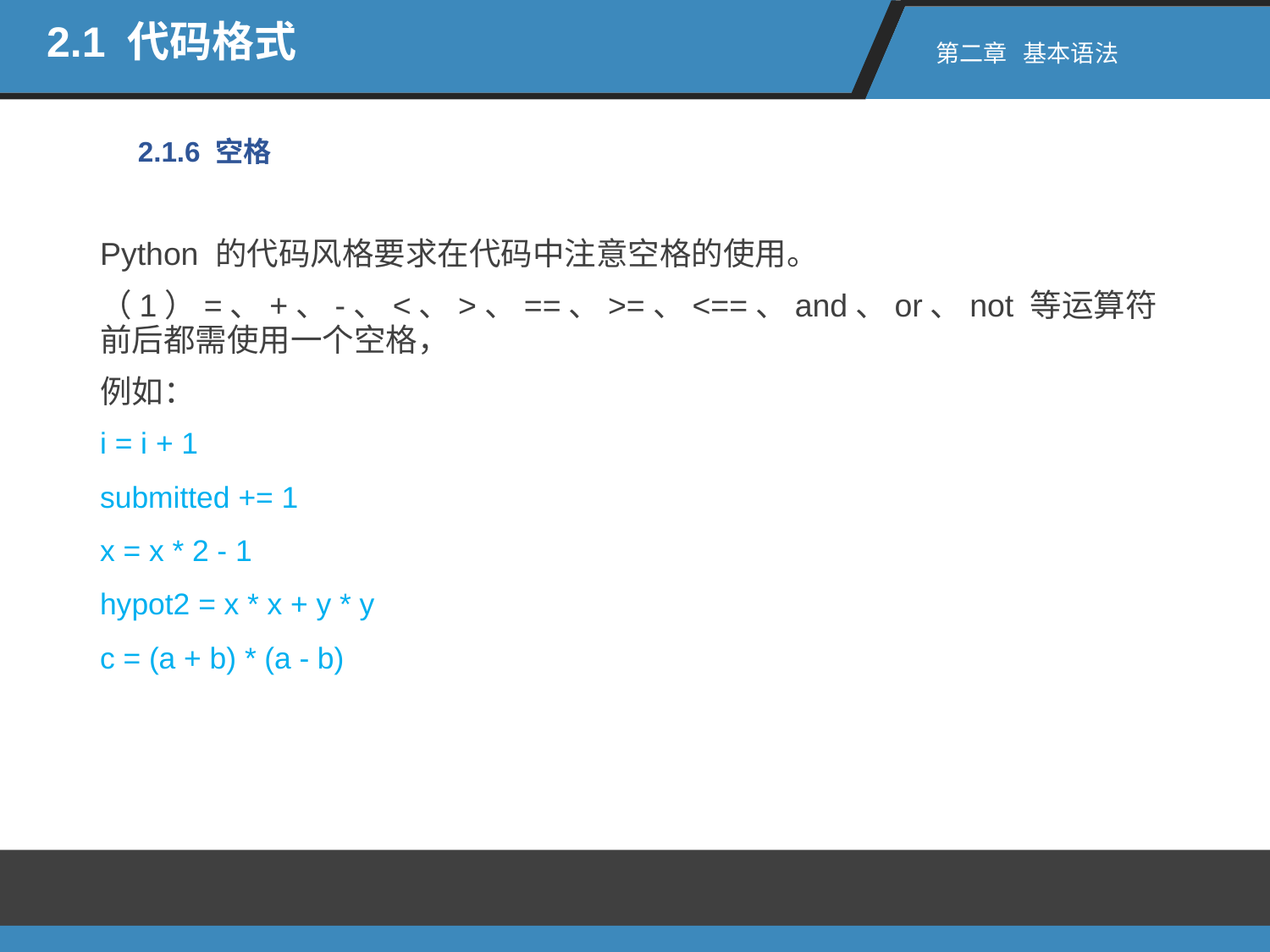

2.1 代码格式

第二章   基本语法
2.1.6 空格
Python 的代码风格要求在代码中注意空格的使用。
（1）=、+、-、<、>、==、>=、<==、and、or、not 等运算符前后都需使用一个空格，
例如：
i = i + 1
submitted += 1
x = x * 2 - 1
hypot2 = x * x + y * y
c = (a + b) * (a - b)